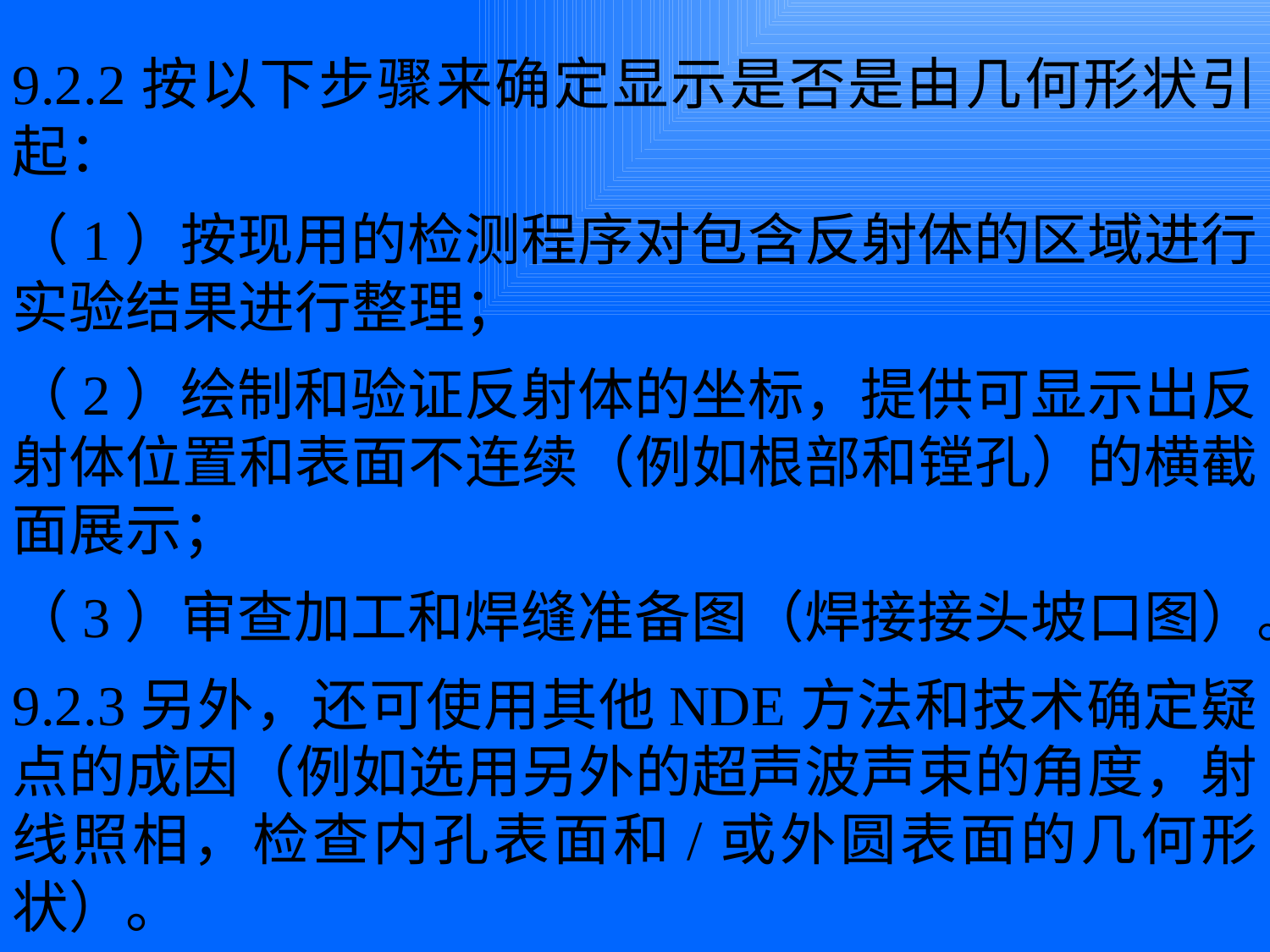

9.2.2按以下步骤来确定显示是否是由几何形状引起：
（1）按现用的检测程序对包含反射体的区域进行实验结果进行整理；
（2）绘制和验证反射体的坐标，提供可显示出反射体位置和表面不连续（例如根部和镗孔）的横截面展示；
（3）审查加工和焊缝准备图（焊接接头坡口图）。
9.2.3另外，还可使用其他NDE方法和技术确定疑点的成因（例如选用另外的超声波声束的角度，射线照相，检查内孔表面和/或外圆表面的几何形状）。